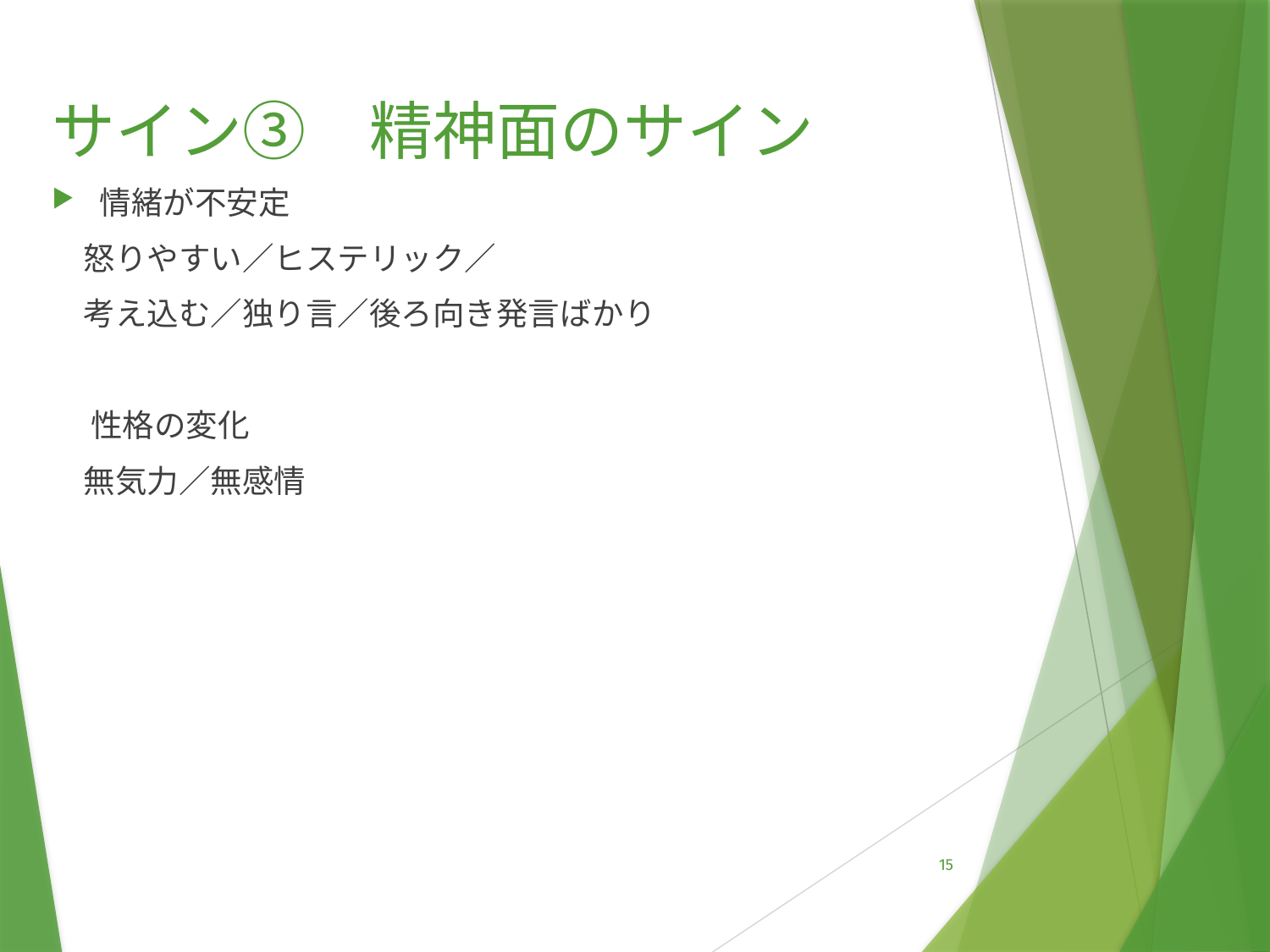

# サイン③　精神面のサイン
情緒が不安定
　怒りやすい／ヒステリック／
　考え込む／独り言／後ろ向き発言ばかり

　 性格の変化
　無気力／無感情

15